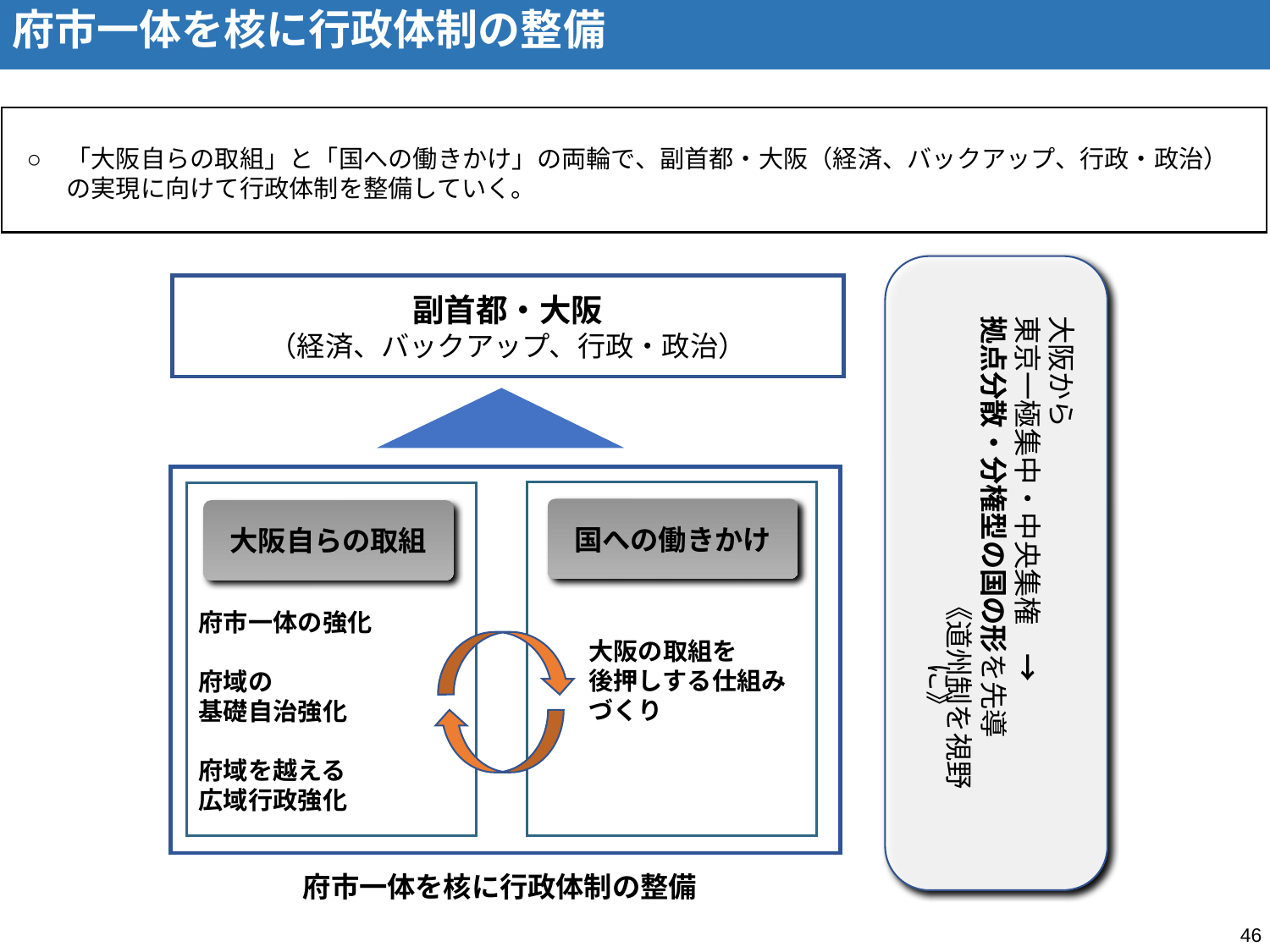

府市一体を核に行政体制の整備
「大阪自らの取組」と「国への働きかけ」の両輪で、副首都・大阪（経済、バックアップ、行政・政治）の実現に向けて行政体制を整備していく。
　 大阪から
　 東京一極集中・中央集権　→
　 拠点分散・分権型の国の形を先導
《道州制を視野に》
副首都・大阪
（経済、バックアップ、行政・政治）

　　大阪の取組を
　　後押しする仕組み
　　づくり

府市一体の強化

府域の
基礎自治強化

府域を越える
広域行政強化
国への働きかけ
大阪自らの取組

府市一体を核に行政体制の整備
46